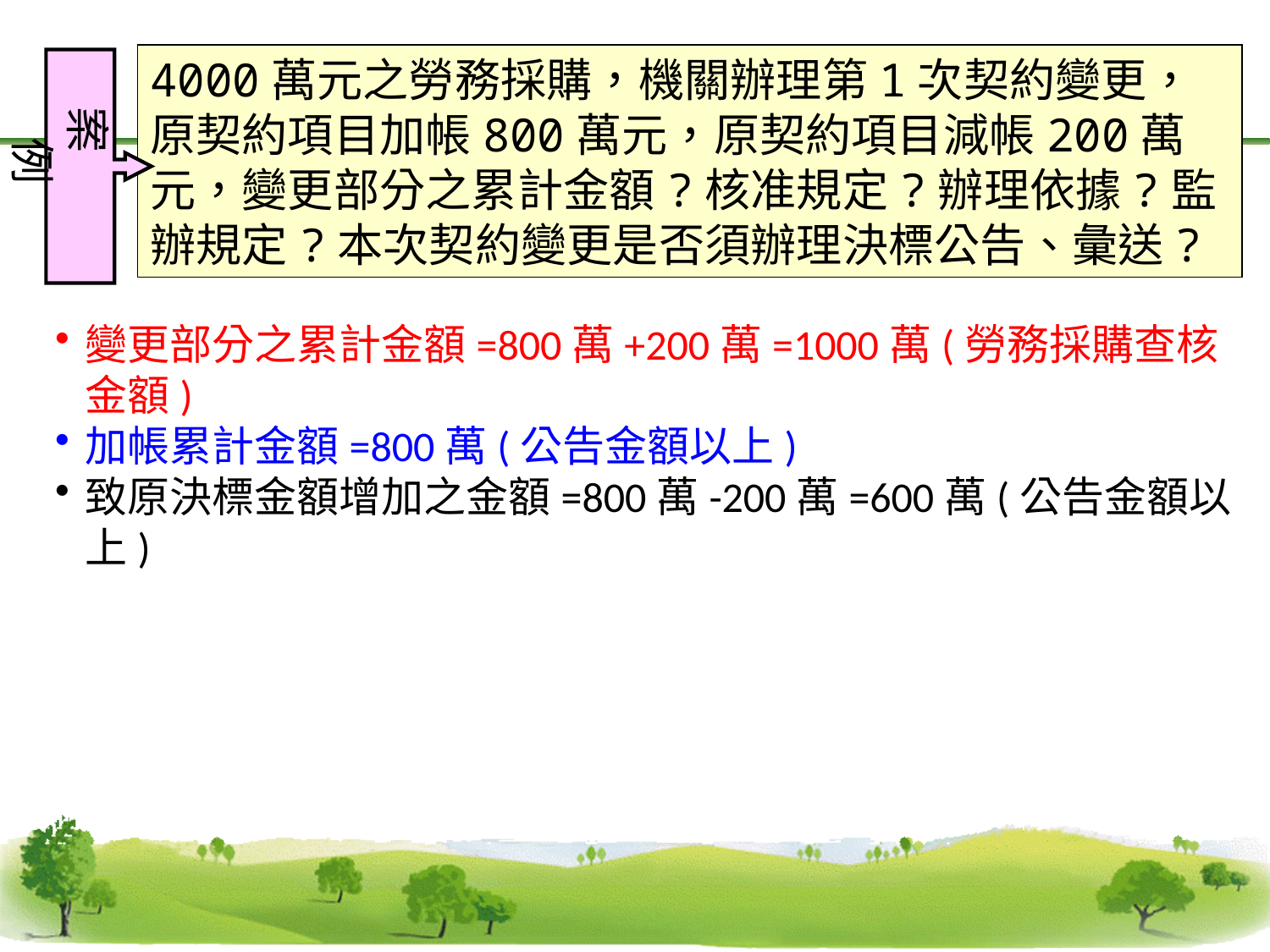

4000萬元之勞務採購，機關辦理第1次契約變更，原契約項目加帳800萬元，原契約項目減帳200萬元，變更部分之累計金額?核准規定?辦理依據?監辦規定?本次契約變更是否須辦理決標公告、彙送?

案       例
變更部分之累計金額=800萬+200萬=1000萬(勞務採購查核金額)
加帳累計金額=800萬(公告金額以上)
致原決標金額增加之金額=800萬-200萬=600萬(公告金額以上)